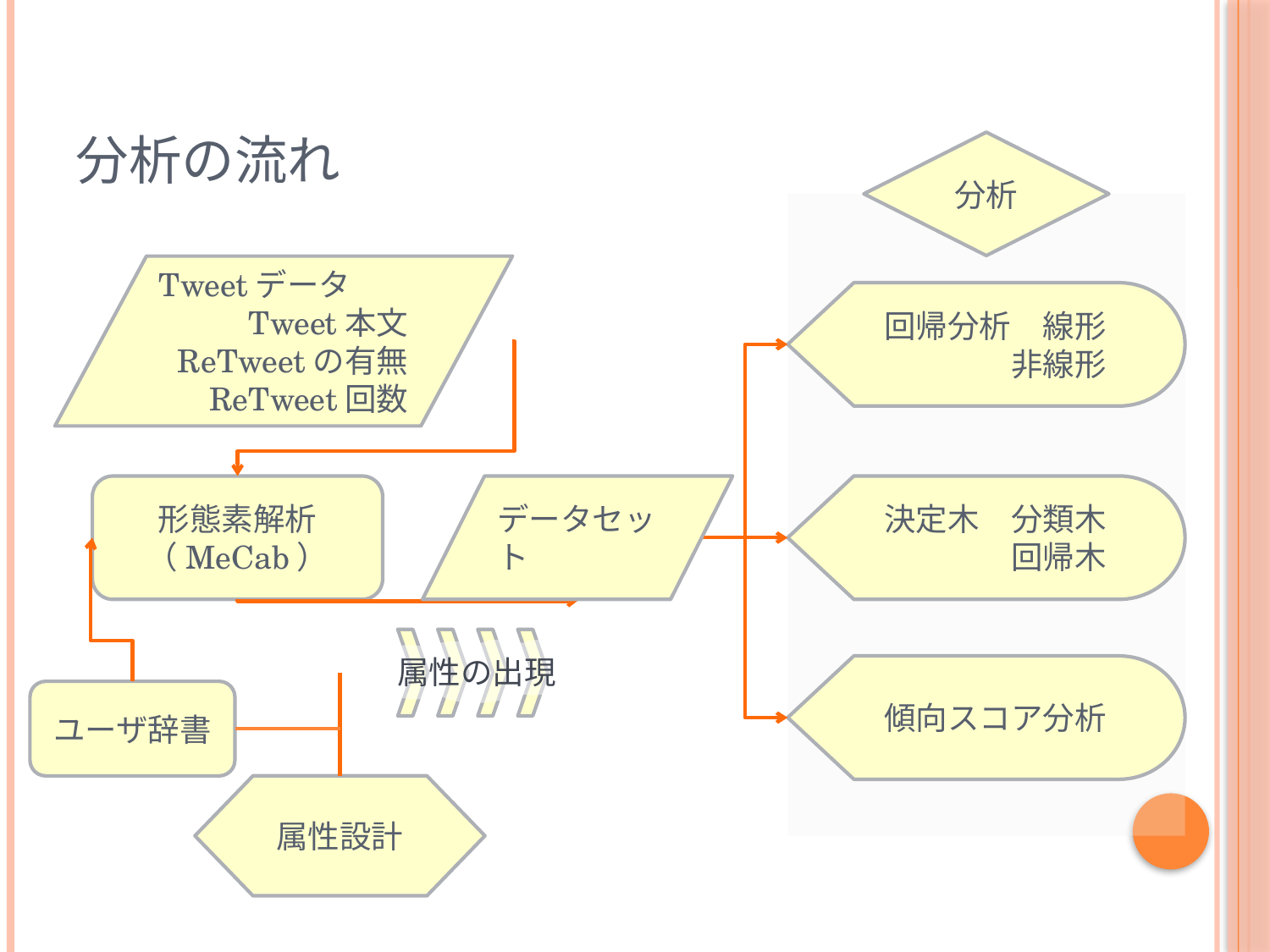

# 分析の流れ
分析

Tweetデータ
Tweet本文
ReTweetの有無
ReTweet回数
回帰分析　線形
非線形
形態素解析（MeCab）
データセット
決定木　分類木
回帰木

属性の出現
傾向スコア分析
ユーザ辞書
属性設計